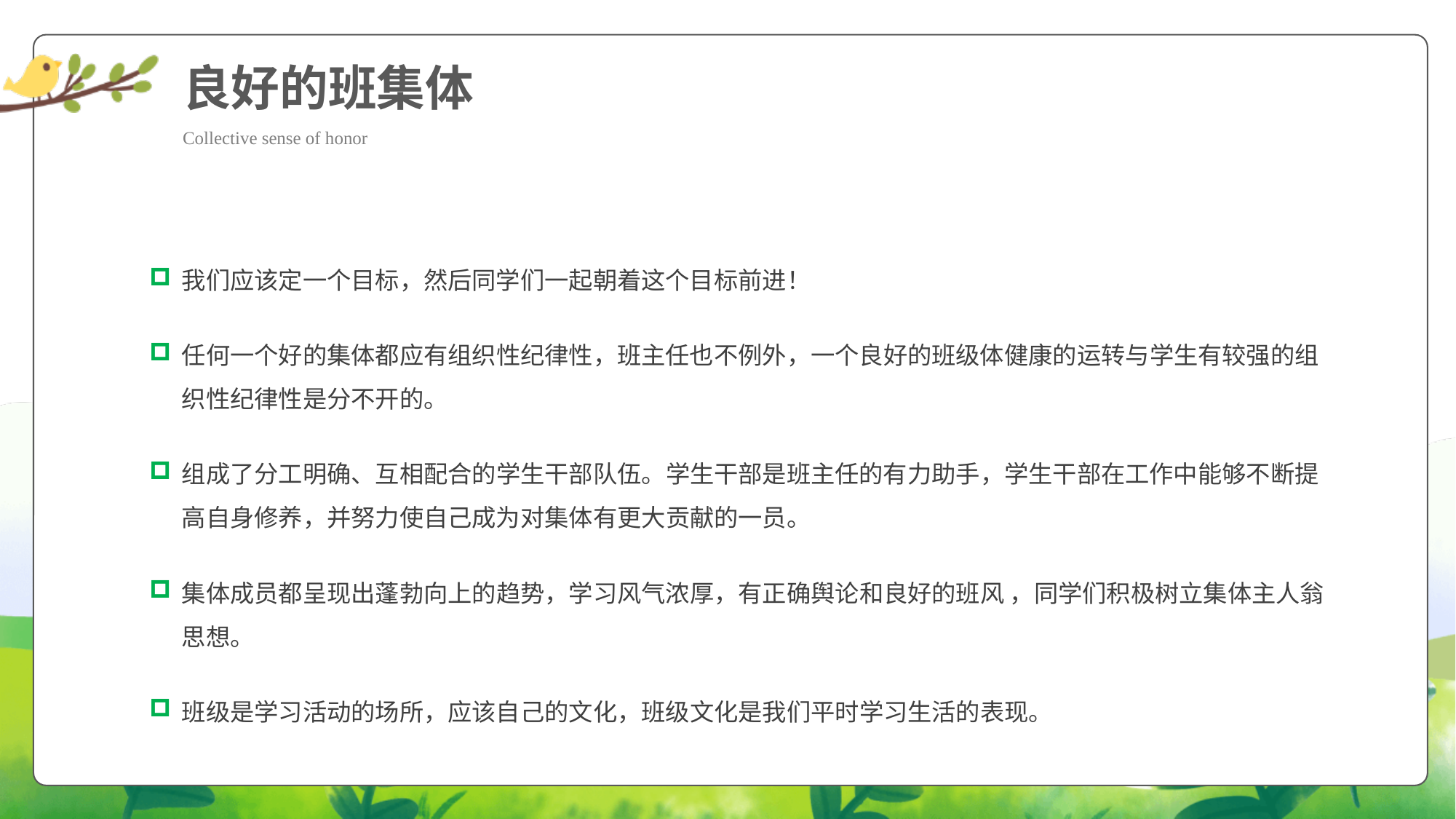

良好的班集体
Collective sense of honor
我们应该定一个目标，然后同学们一起朝着这个目标前进！
任何一个好的集体都应有组织性纪律性，班主任也不例外，一个良好的班级体健康的运转与学生有较强的组织性纪律性是分不开的。
组成了分工明确、互相配合的学生干部队伍。学生干部是班主任的有力助手，学生干部在工作中能够不断提高自身修养，并努力使自己成为对集体有更大贡献的一员。
集体成员都呈现出蓬勃向上的趋势，学习风气浓厚，有正确舆论和良好的班风 ，同学们积极树立集体主人翁思想。
班级是学习活动的场所，应该自己的文化，班级文化是我们平时学习生活的表现。